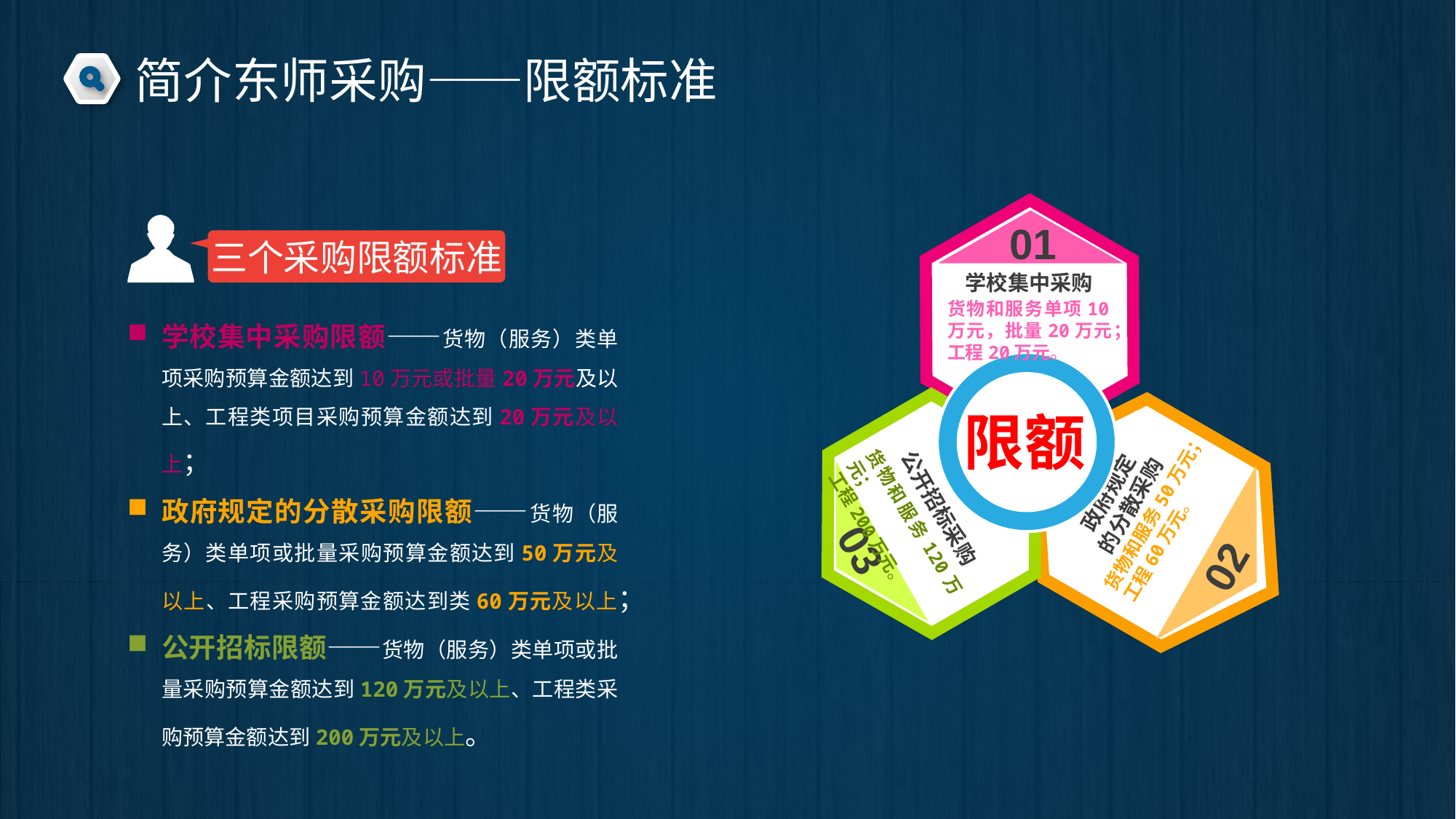

简介东师采购——限额标准

01

三个采购限额标准

学校集中采购
货物和服务单项10万元，批量20万元；工程20万元。
学校集中采购限额——货物（服务）类单项采购预算金额达到10万元或批量20万元及以上、工程类项目采购预算金额达到20万元及以上；
政府规定的分散采购限额——货物（服务）类单项或批量采购预算金额达到50万元及以上、工程采购预算金额达到类60万元及以上；
公开招标限额——货物（服务）类单项或批量采购预算金额达到120万元及以上、工程类采购预算金额达到200万元及以上。

限额

政府规定
的分散采购
公开招标采购
货物和服务50万元；
工程60万元。
货物和服务120万元；
工程200万元。
03
02